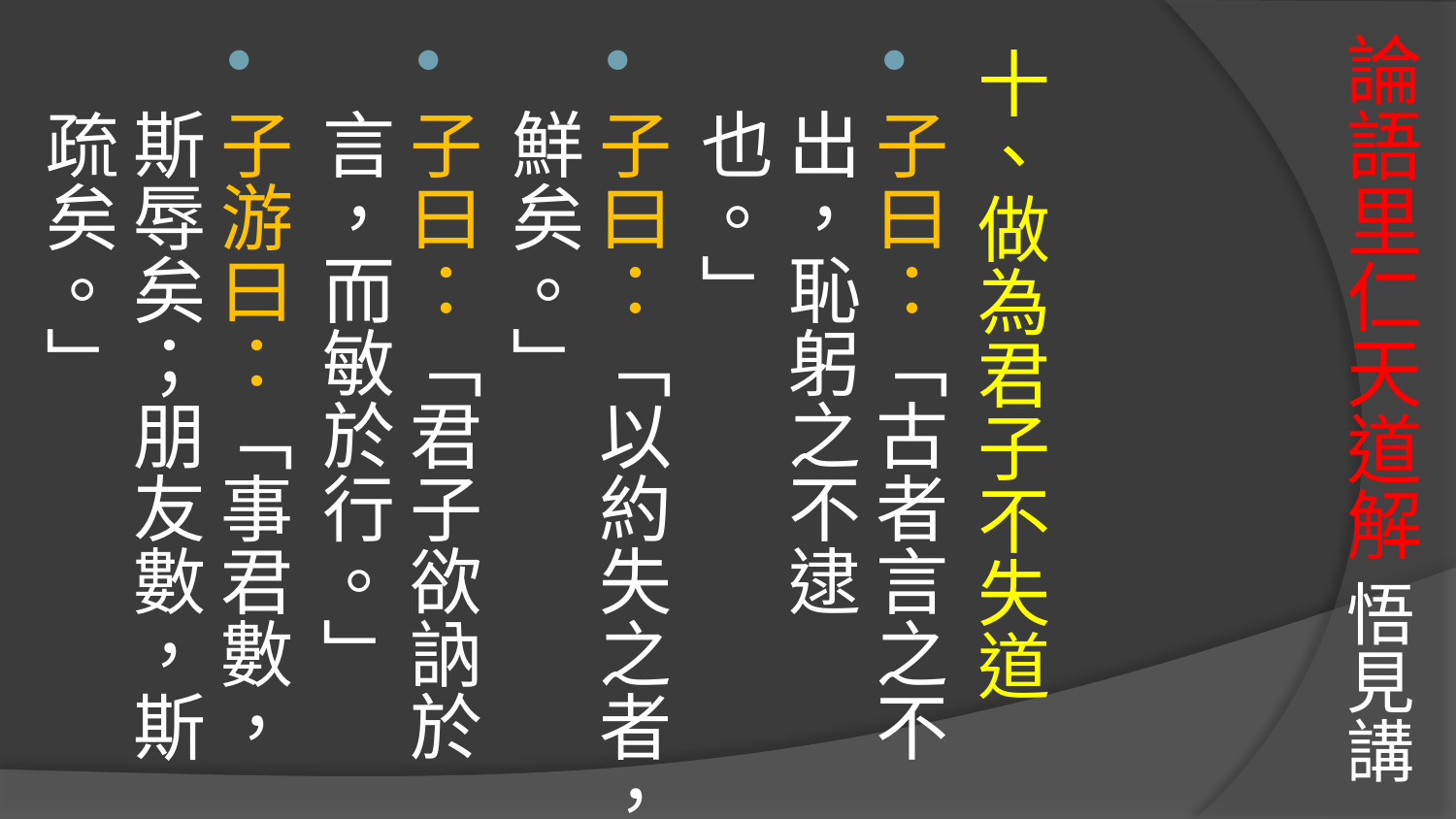

# 論語里仁天道解 悟見講
十、做為君子不失道
子曰：「古者言之不出，恥躬之不逮也。」
子曰：「以約失之者，鮮矣。」
子曰：「君子欲訥於言，而敏於行。」
子游曰：「事君數，斯辱矣；朋友數，斯疏矣。」